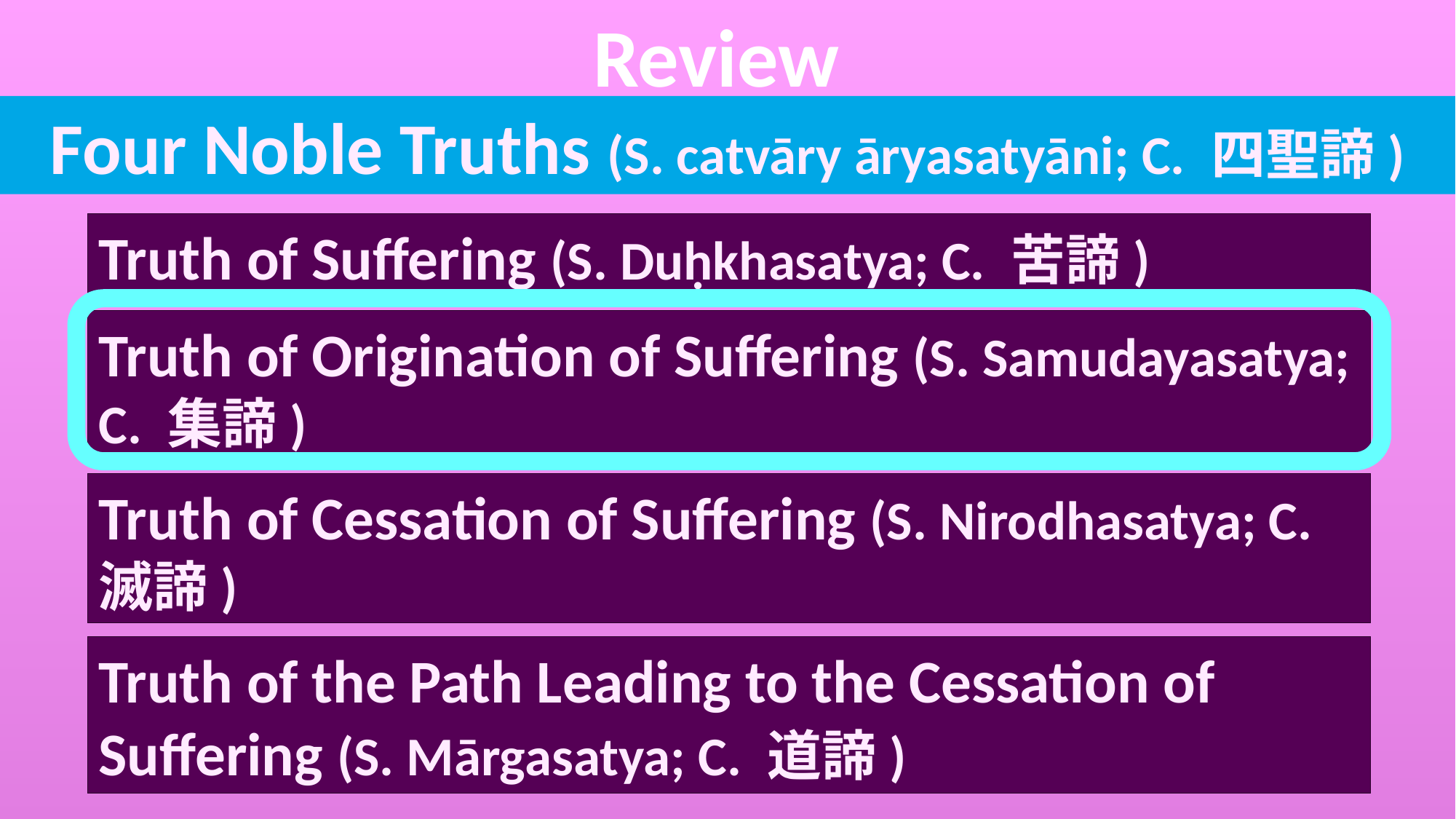

Review
Four Noble Truths (S. catvāry āryasatyāni; C. 四聖諦)
Truth of Suffering (S. Duḥkhasatya; C. 苦諦)

Truth of Origination of Suffering (S. Samudayasatya; C. 集諦)
Truth of Cessation of Suffering (S. Nirodhasatya; C. 滅諦)
Truth of the Path Leading to the Cessation of Suffering (S. Mārgasatya; C. 道諦)